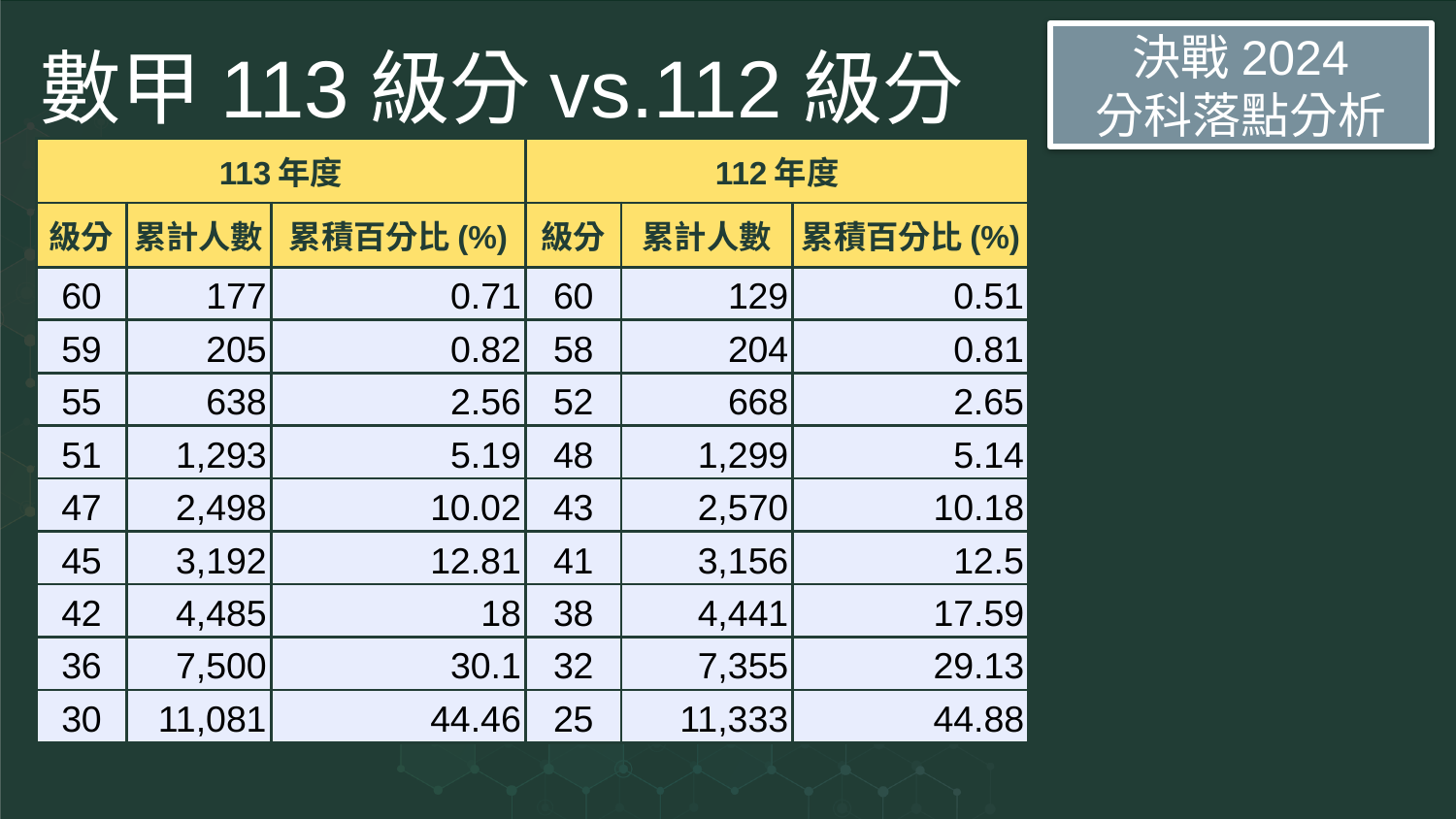

# 數甲113級分vs.112級分
決戰2024
分科落點分析
| 113年度 |  |  | 112年度 |  |  |
| --- | --- | --- | --- | --- | --- |
| 級分 | 累計人數 | 累積百分比(%) | 級分 | 累計人數 | 累積百分比(%) |
| 60 | 177 | 0.71 | 60 | 129 | 0.51 |
| 59 | 205 | 0.82 | 58 | 204 | 0.81 |
| 55 | 638 | 2.56 | 52 | 668 | 2.65 |
| 51 | 1,293 | 5.19 | 48 | 1,299 | 5.14 |
| 47 | 2,498 | 10.02 | 43 | 2,570 | 10.18 |
| 45 | 3,192 | 12.81 | 41 | 3,156 | 12.5 |
| 42 | 4,485 | 18 | 38 | 4,441 | 17.59 |
| 36 | 7,500 | 30.1 | 32 | 7,355 | 29.13 |
| 30 | 11,081 | 44.46 | 25 | 11,333 | 44.88 |